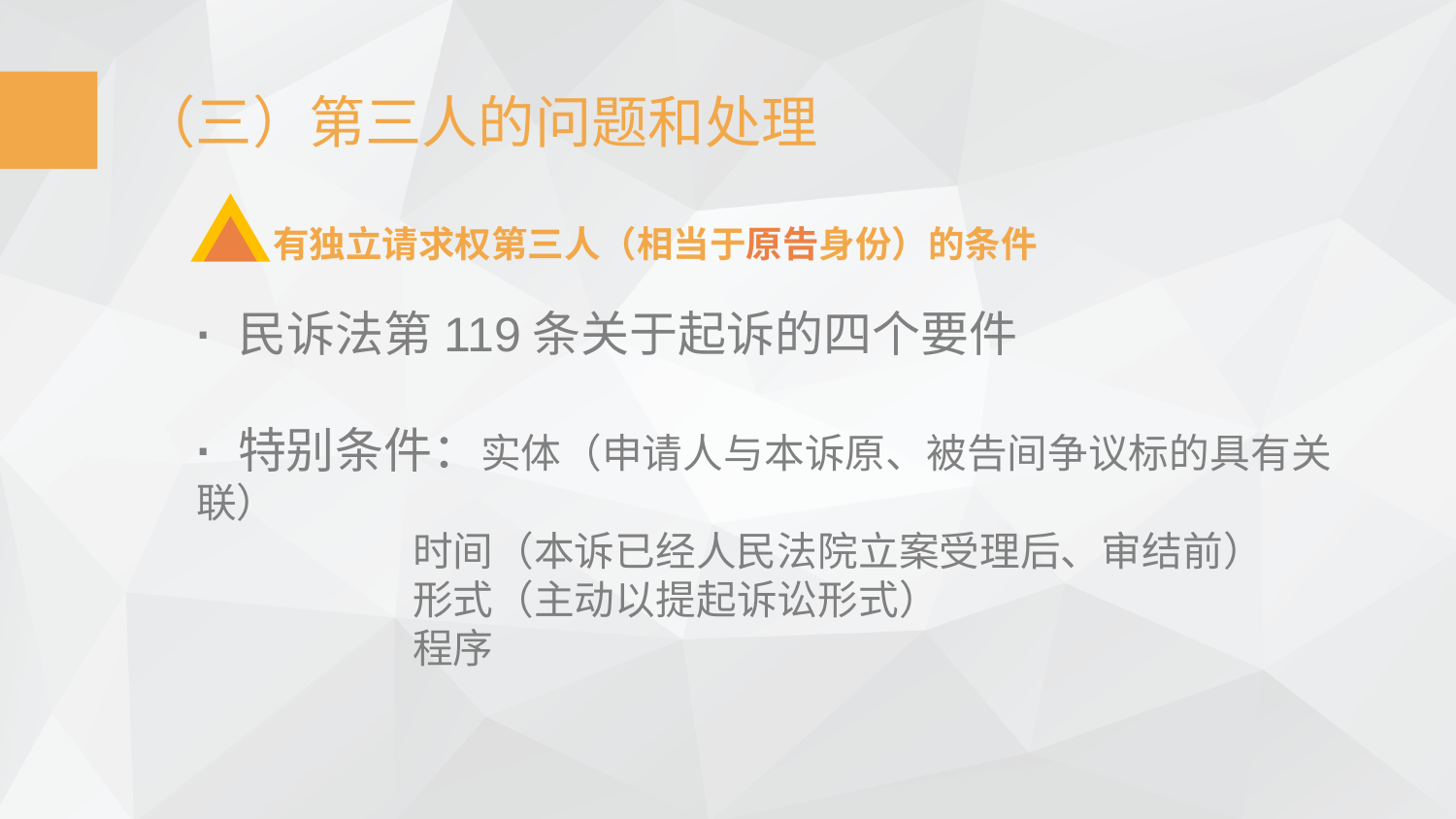

（三）第三人的问题和处理

有独立请求权第三人（相当于原告身份）的条件
· 民诉法第119条关于起诉的四个要件

· 特别条件：实体（申请人与本诉原、被告间争议标的具有关联）
                       时间（本诉已经人民法院立案受理后、审结前）
                       形式（主动以提起诉讼形式）
                       程序